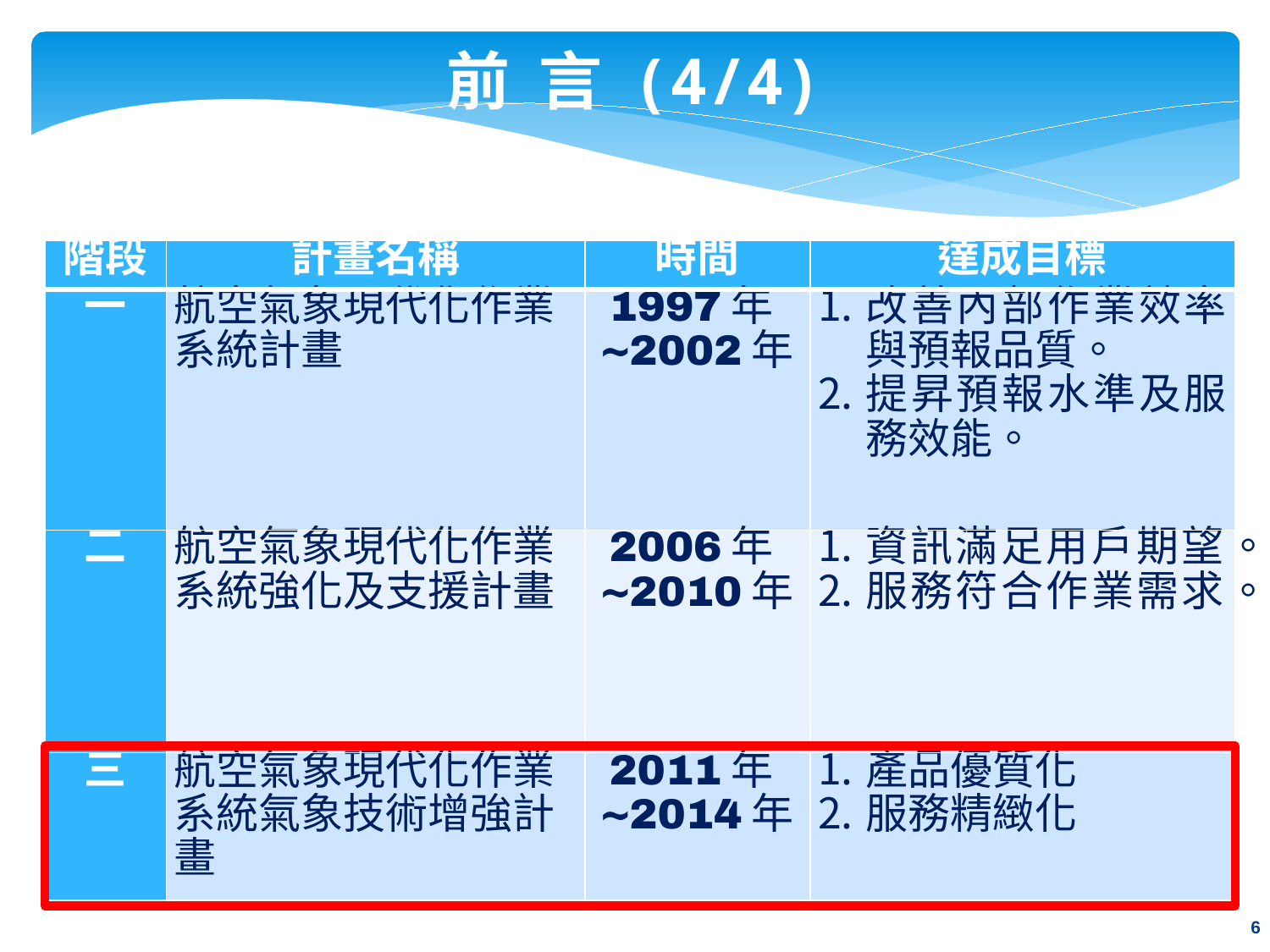

前  言 (4/4)
| 階段 | 計畫名稱 | 時間 | 達成目標 |
| --- | --- | --- | --- |
| 一 | 航空氣象現代化作業系統計畫 | 1997年~2002年 | 改善內部作業效率與預報品質。 提昇預報水準及服務效能。 |
| 二 | 航空氣象現代化作業系統強化及支援計畫 | 2006年~2010年 | 資訊滿足用戶期望。 服務符合作業需求。 |
| 三 | 航空氣象現代化作業系統氣象技術增強計畫 | 2011年~2014年 | 產品優質化 服務精緻化 |

6